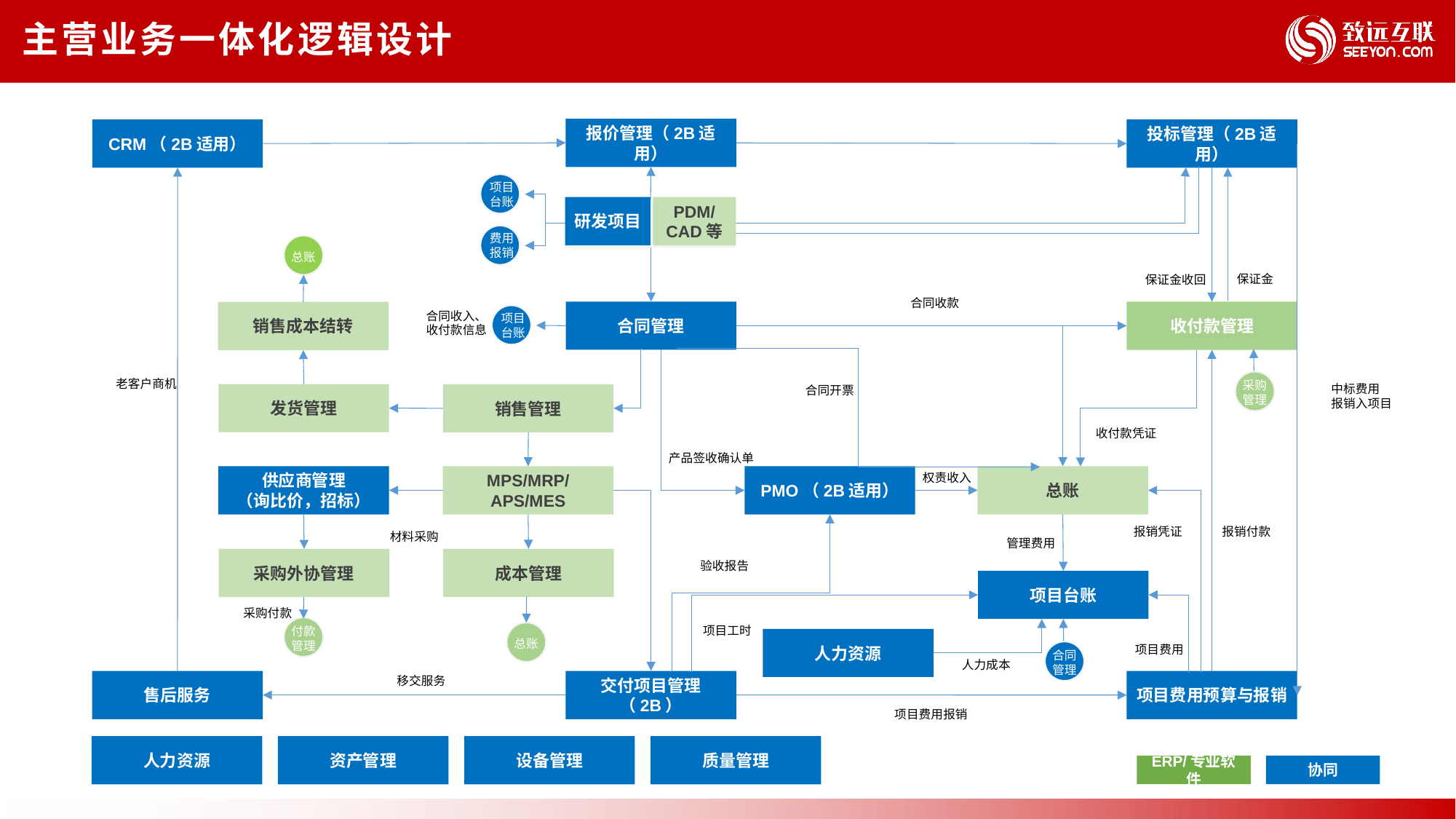

主营业务一体化逻辑设计

报价管理（2B适用）
CRM（2B适用）
投标管理（2B适用）

项目
台账
研发项目
PDM/
CAD等

费用
报销

总账
保证金
保证金收回
合同收款
合同管理
收付款管理
销售成本结转
合同收入、
收付款信息

项目
台账
老客户商机

采购
管理
中标费用
报销入项目
合同开票
发货管理
销售管理
收付款凭证
产品签收确认单
权责收入
供应商管理
（询比价，招标）
MPS/MRP/
APS/MES
PMO（2B适用）
总账
报销凭证
报销付款
材料采购
管理费用
成本管理
采购外协管理
验收报告
项目台账
采购付款

付款
管理
项目工时

总账
人力资源
项目费用

合同
管理
人力成本
移交服务
售后服务
交付项目管理（2B）
项目费用预算与报销
项目费用报销
人力资源
资产管理
设备管理
质量管理
ERP/专业软件
协同